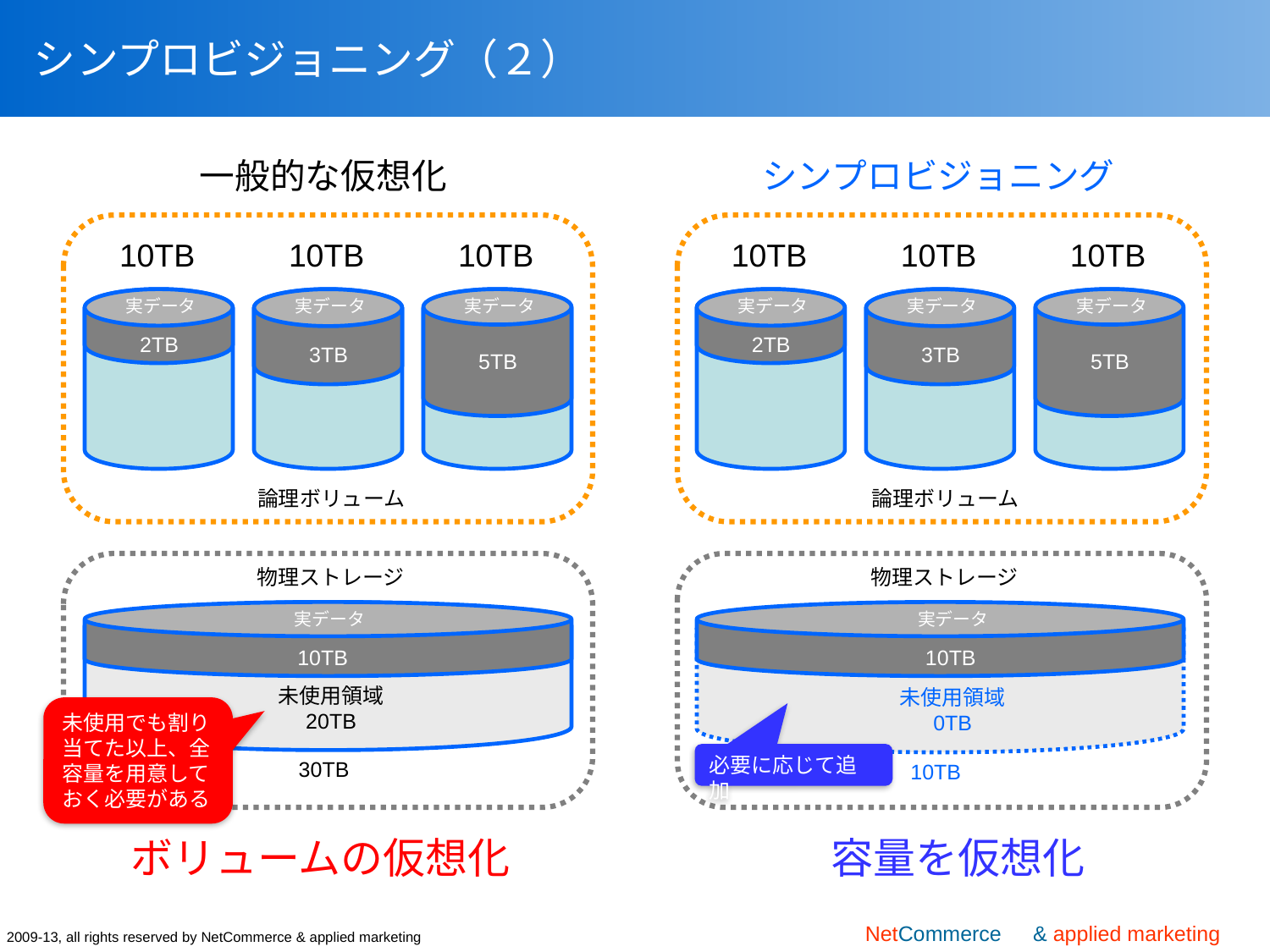

# シンプロビジョニング（２）
一般的な仮想化
シンプロビジョニング

10TB
10TB
10TB

実データ

実データ

実データ
2TB
3TB
5TB
論理ボリューム

物理ストレージ

実データ

10TB
未使用領域
0TB
必要に応じて追加
10TB
容量を仮想化

10TB
10TB
10TB

実データ

実データ

実データ
2TB
3TB
5TB
論理ボリューム

物理ストレージ

実データ
10TB
未使用領域
20TB
未使用でも割り当てた以上、全容量を用意しておく必要がある
30TB
ボリュームの仮想化